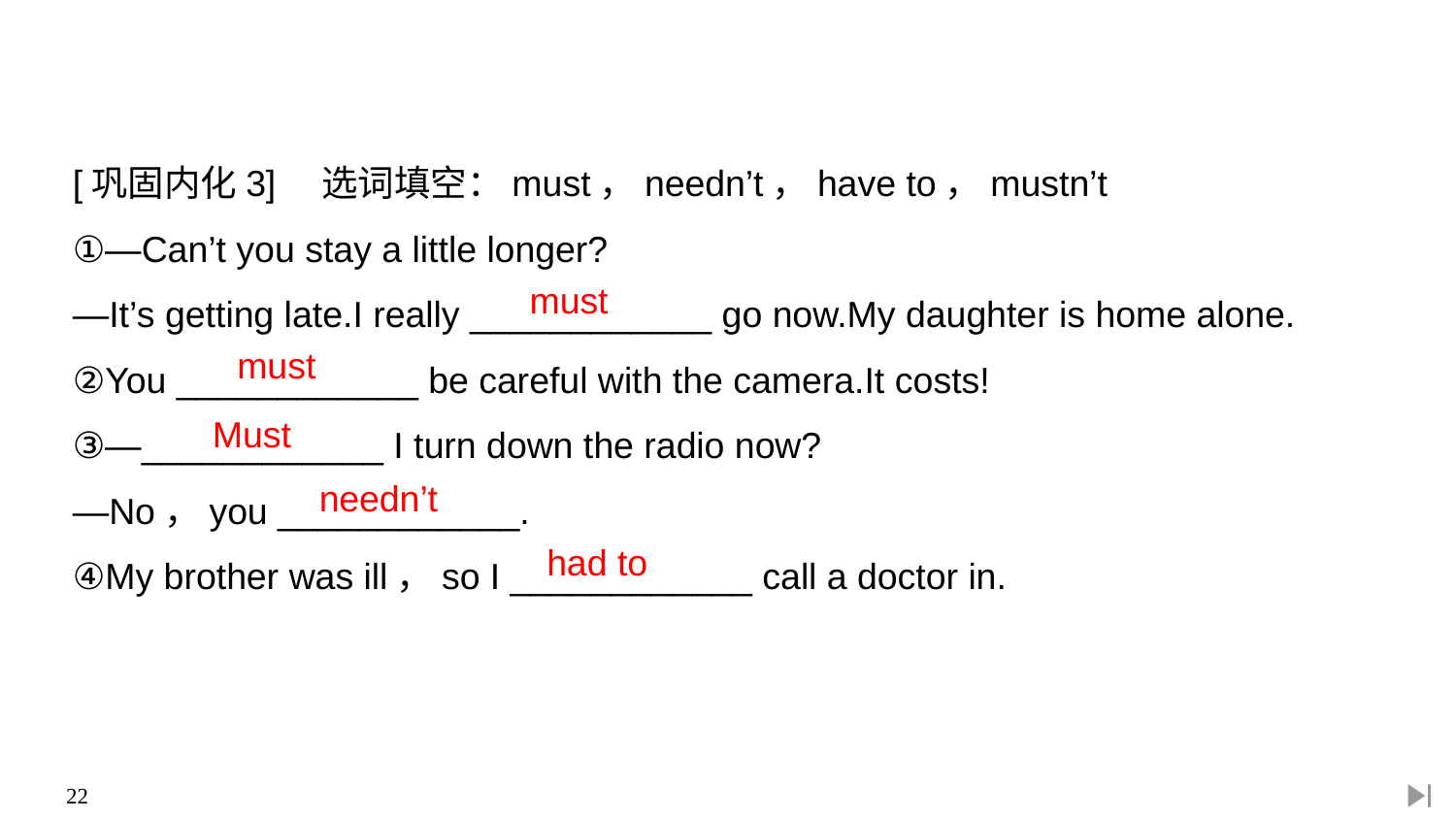

[巩固内化3]　选词填空：must，needn’t，have to，mustn’t
①—Can’t you stay a little longer?
—It’s getting late.I really ____________ go now.My daughter is home alone.
②You ____________ be careful with the camera.It costs!
③—____________ I turn down the radio now?
—No，you ____________.
④My brother was ill，so I ____________ call a doctor in.
must
must
Must
needn’t
had to